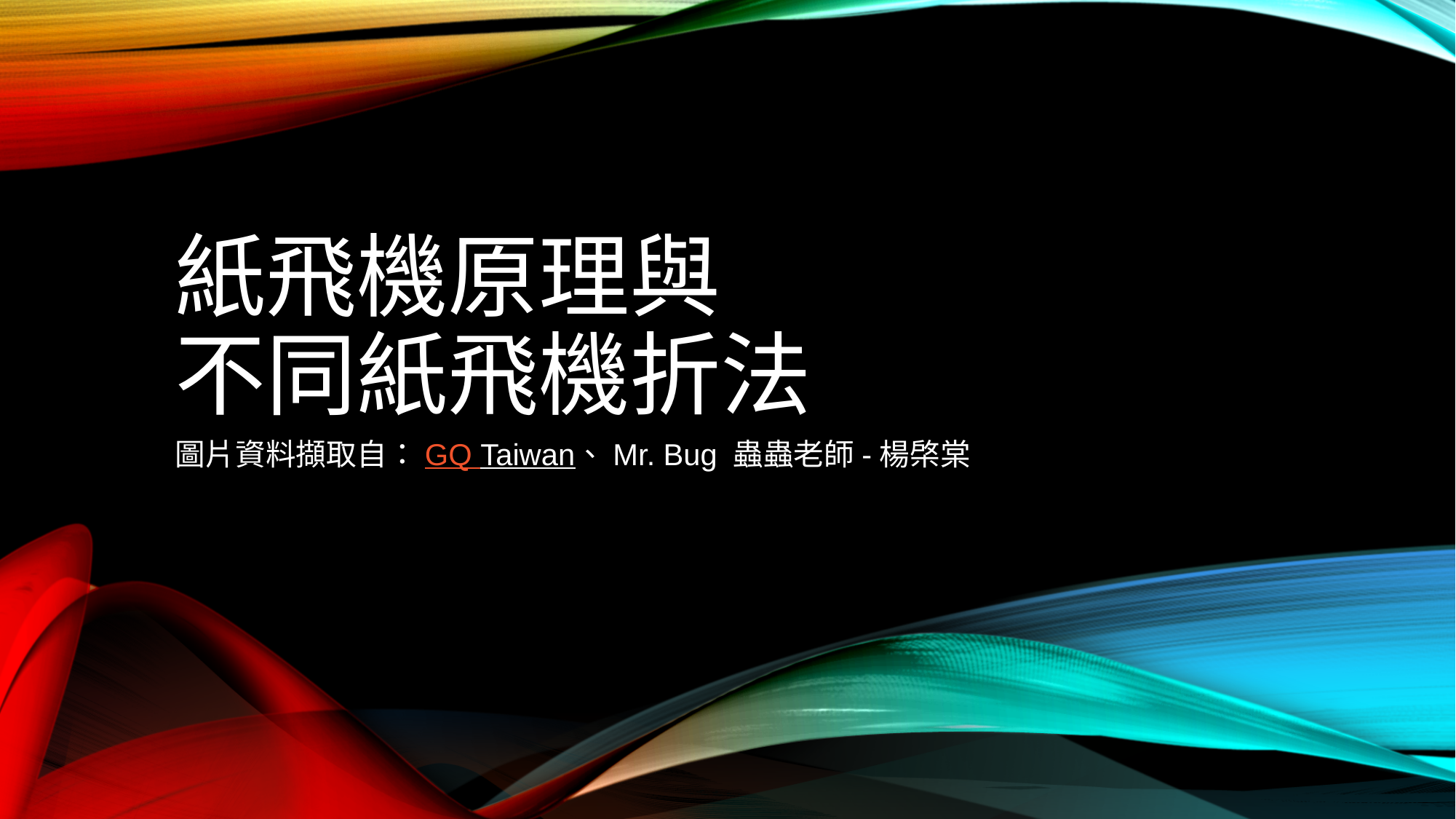

# 紙飛機原理與 不同紙飛機折法
圖片資料擷取自：GQ Taiwan、Mr. Bug 蟲蟲老師-楊棨棠